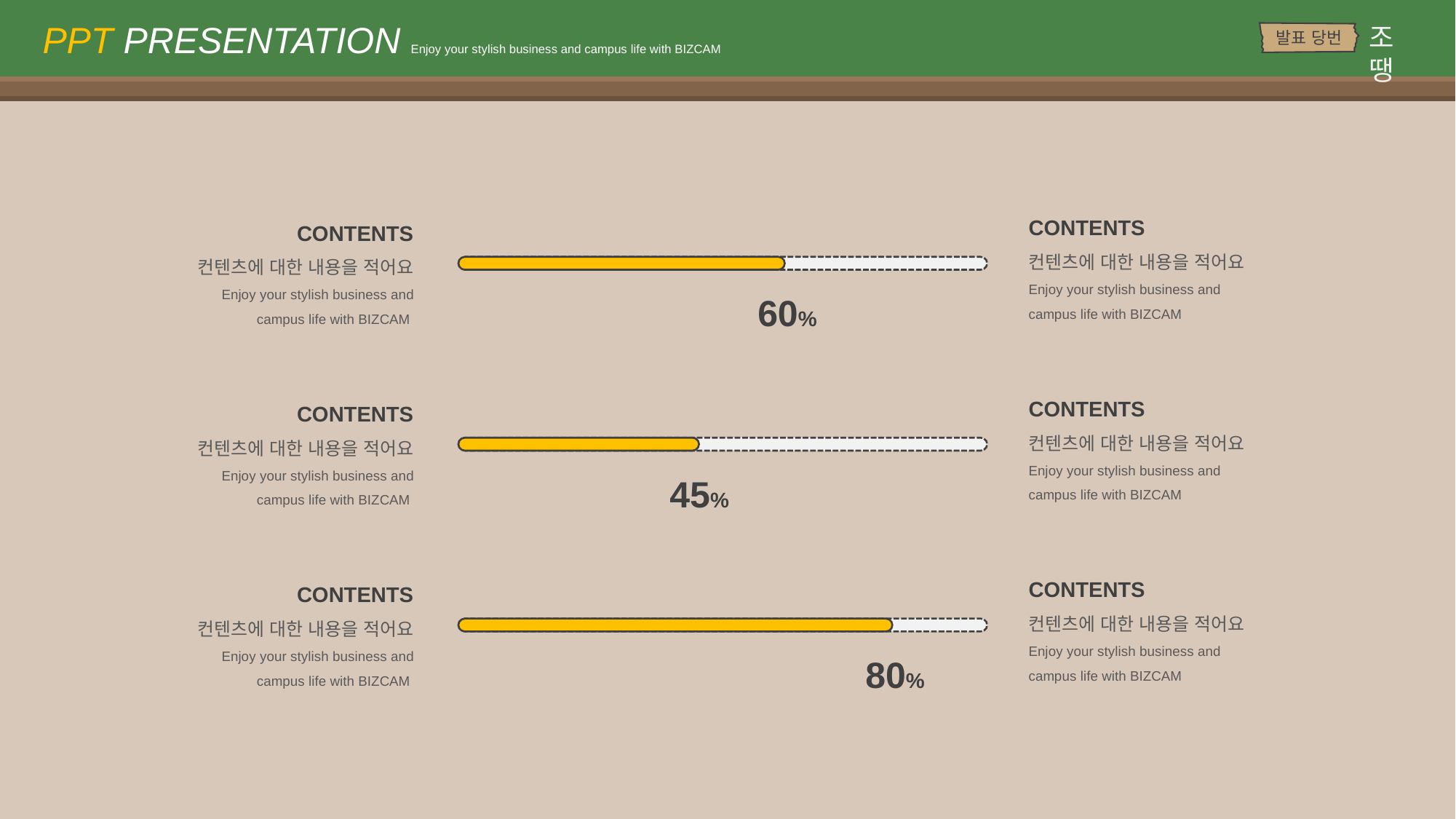

PPT PRESENTATION Enjoy your stylish business and campus life with BIZCAM
조땡
발표 당번
CONTENTS
컨텐츠에 대한 내용을 적어요
Enjoy your stylish business and campus life with BIZCAM
CONTENTS
컨텐츠에 대한 내용을 적어요
Enjoy your stylish business and campus life with BIZCAM

60%
CONTENTS
컨텐츠에 대한 내용을 적어요
Enjoy your stylish business and campus life with BIZCAM
CONTENTS
컨텐츠에 대한 내용을 적어요
Enjoy your stylish business and campus life with BIZCAM

45%
CONTENTS
컨텐츠에 대한 내용을 적어요
Enjoy your stylish business and campus life with BIZCAM
CONTENTS
컨텐츠에 대한 내용을 적어요
Enjoy your stylish business and campus life with BIZCAM

80%